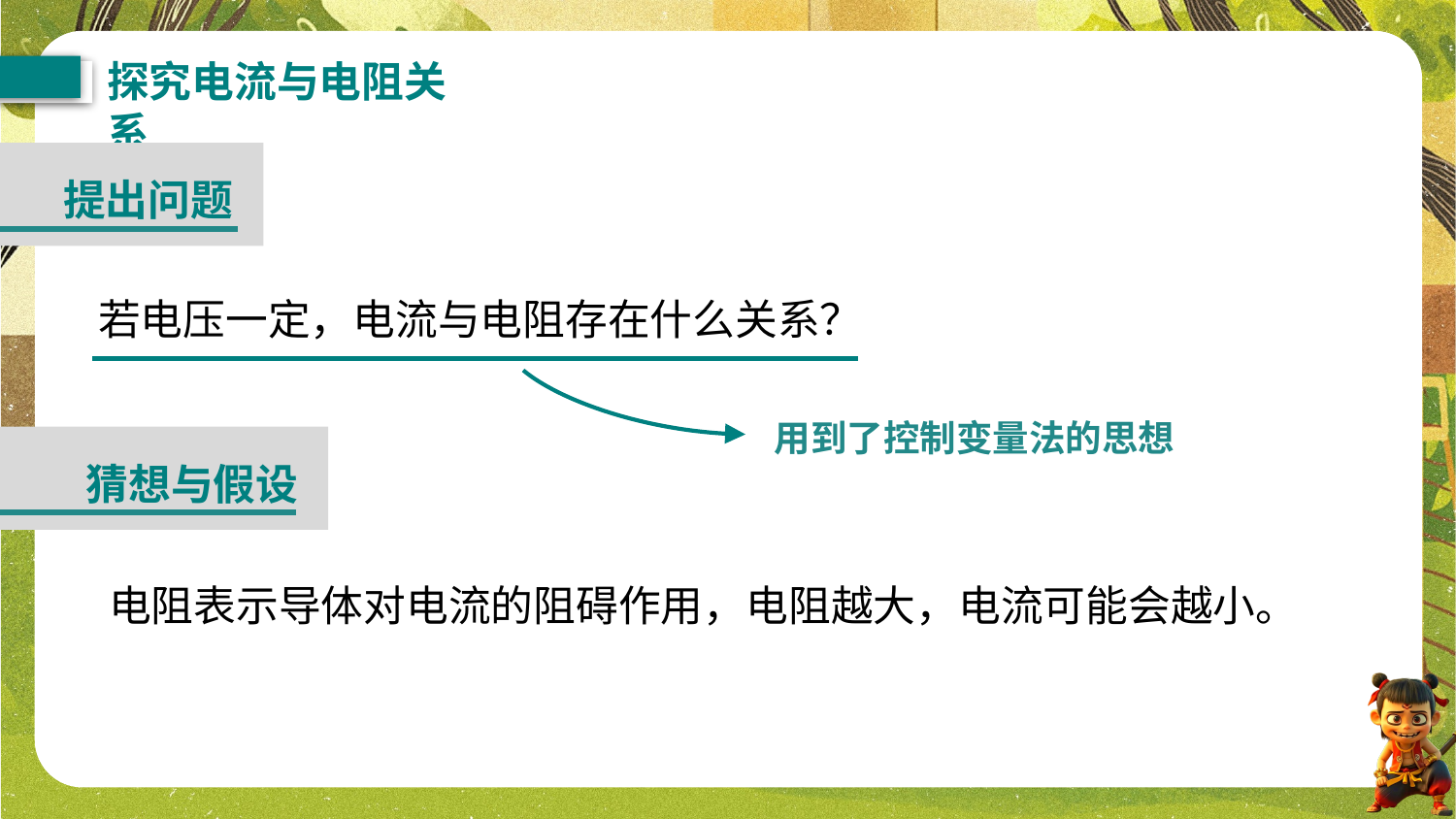

探究电流与电阻关系

提出问题
若电压一定，电流与电阻存在什么关系？

用到了控制变量法的思想

猜想与假设
电阻表示导体对电流的阻碍作用，电阻越大，电流可能会越小。